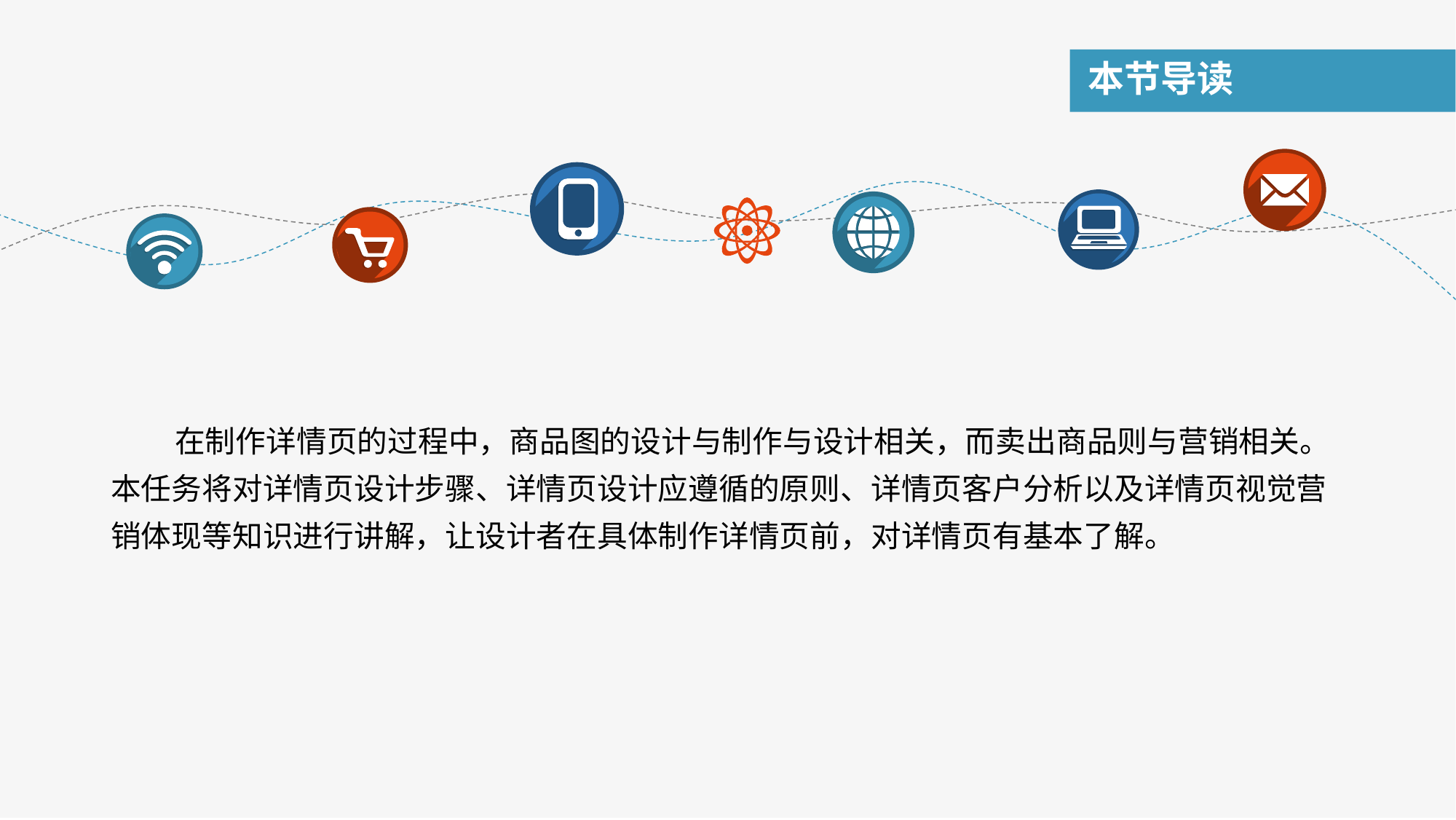

本节导读

在制作详情页的过程中，商品图的设计与制作与设计相关，而卖出商品则与营销相关。本任务将对详情页设计步骤、详情页设计应遵循的原则、详情页客户分析以及详情页视觉营销体现等知识进行讲解，让设计者在具体制作详情页前，对详情页有基本了解。